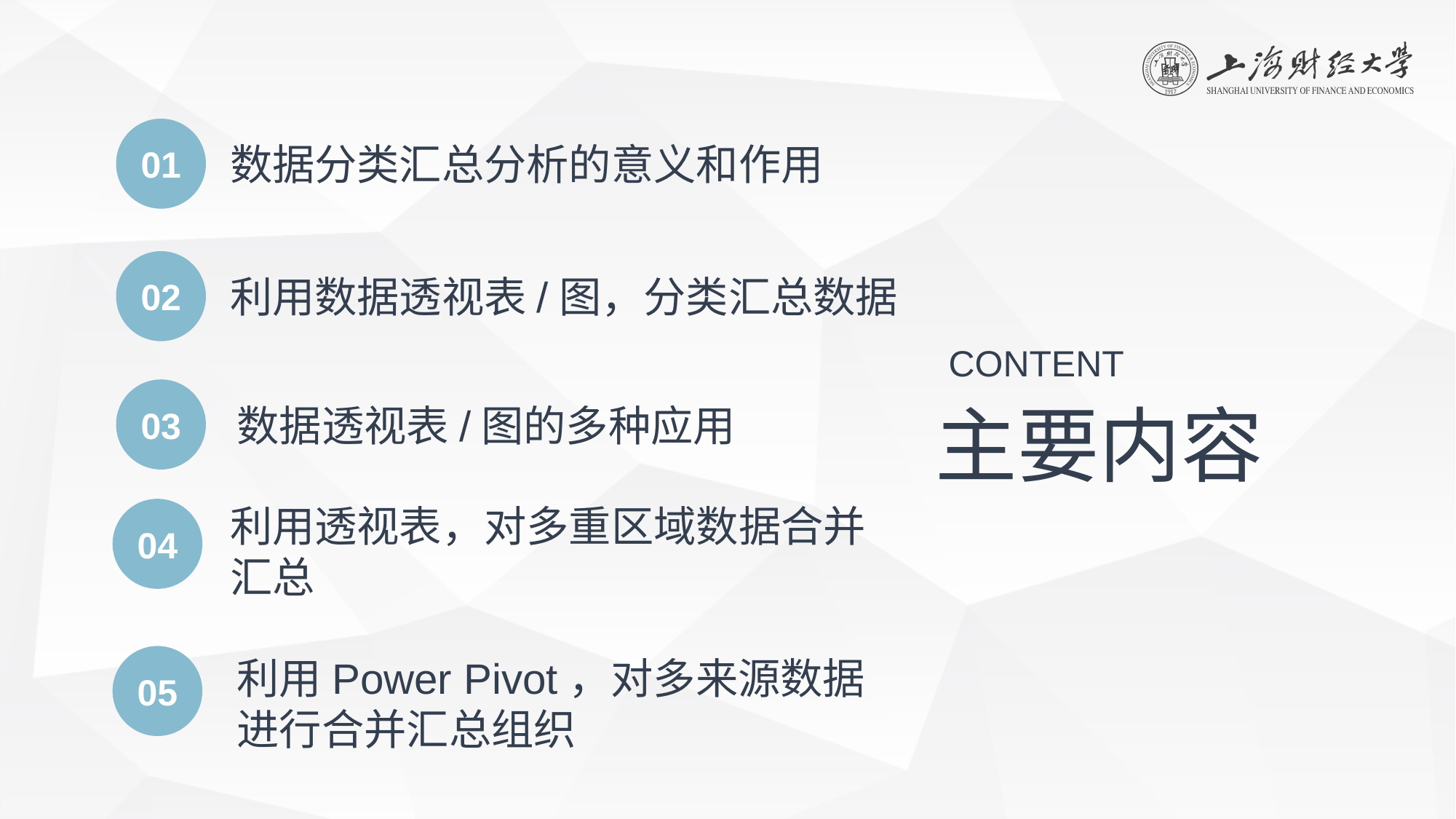

01
数据分类汇总分析的意义和作用
02
利用数据透视表/图，分类汇总数据
CONTENT
03
主要内容
数据透视表/图的多种应用
利用透视表，对多重区域数据合并汇总
04
05
利用Power Pivot，对多来源数据进行合并汇总组织